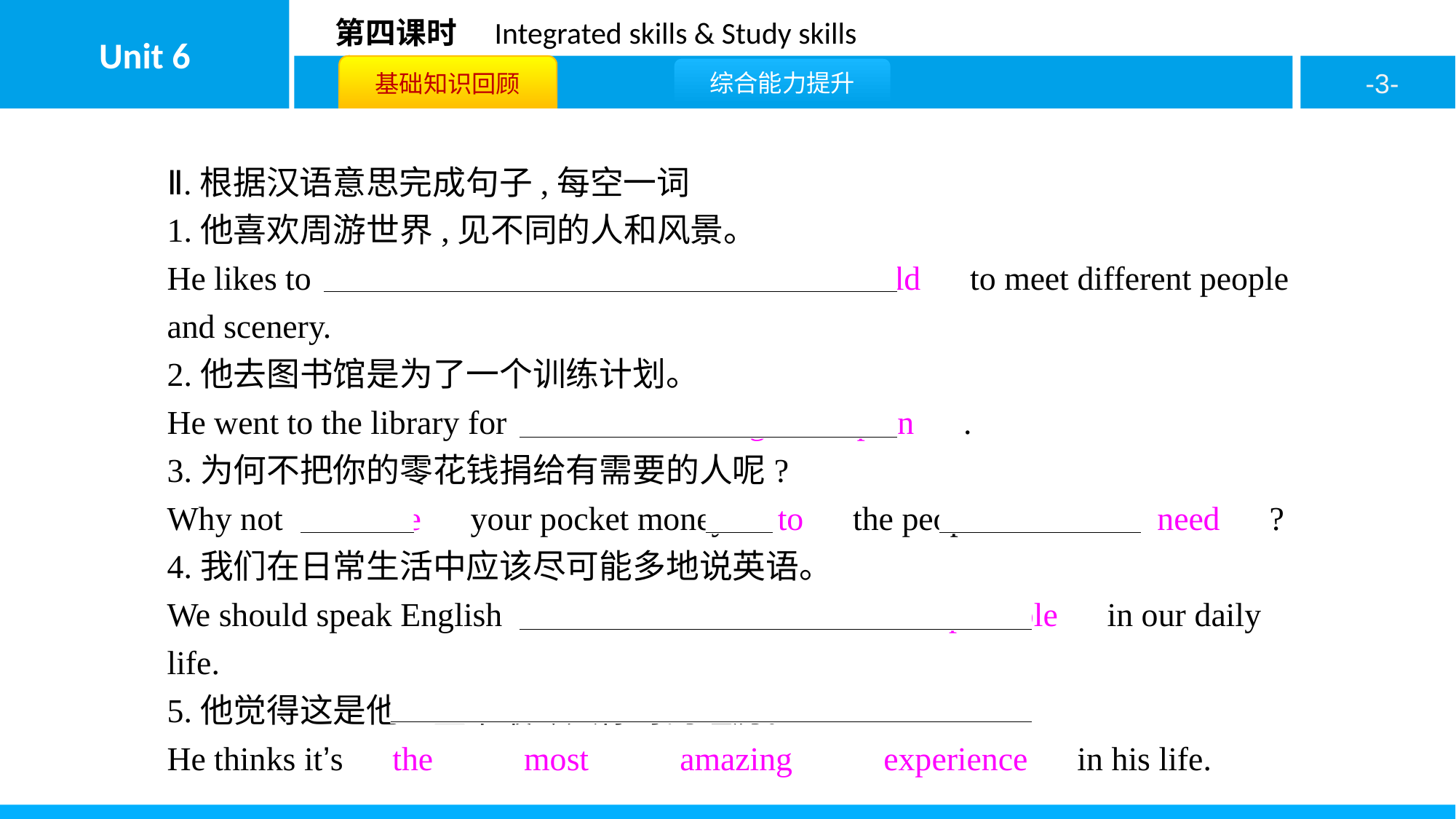

Ⅱ.根据汉语意思完成句子,每空一词
1.他喜欢周游世界,见不同的人和风景。
He likes to　travel　 　around　 　the　 　world　to meet different people and scenery.
2.他去图书馆是为了一个训练计划。
He went to the library for　a　 　training　 　plan　.
3.为何不把你的零花钱捐给有需要的人呢?
Why not　donate　your pocket money　to　the people　in　 　need　?
4.我们在日常生活中应该尽可能多地说英语。
We should speak English　as　 　often　 　as　 　possible　in our daily life.
5.他觉得这是他一生中最令人惊讶的经历。
He thinks it’s　the　 　most　 　amazing　 　experience　in his life.